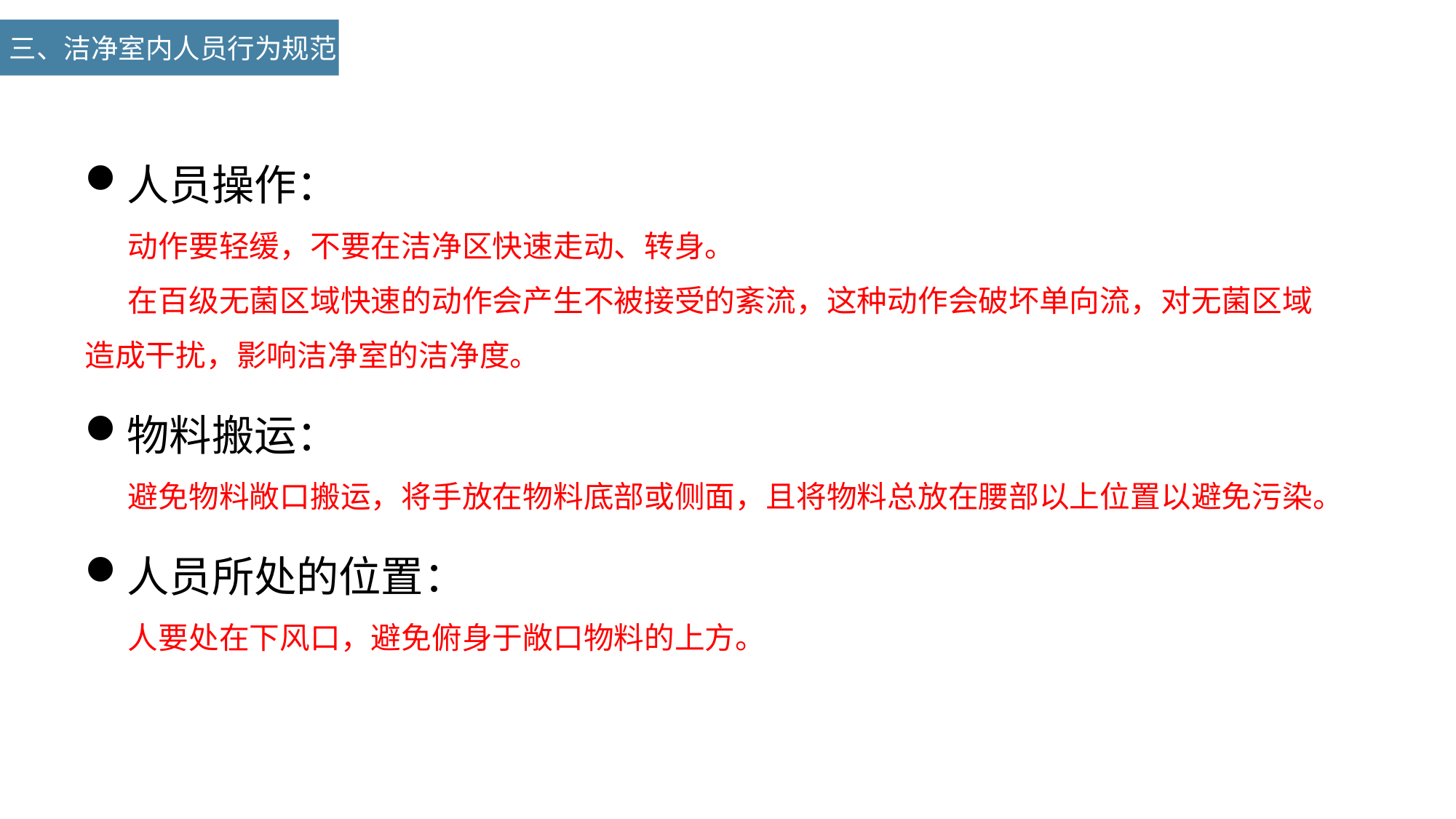

三、洁净室内人员行为规范
人员操作：
动作要轻缓，不要在洁净区快速走动、转身。
在百级无菌区域快速的动作会产生不被接受的紊流，这种动作会破坏单向流，对无菌区域造成干扰，影响洁净室的洁净度。
物料搬运：
避免物料敞口搬运，将手放在物料底部或侧面，且将物料总放在腰部以上位置以避免污染。
人员所处的位置：
人要处在下风口，避免俯身于敞口物料的上方。